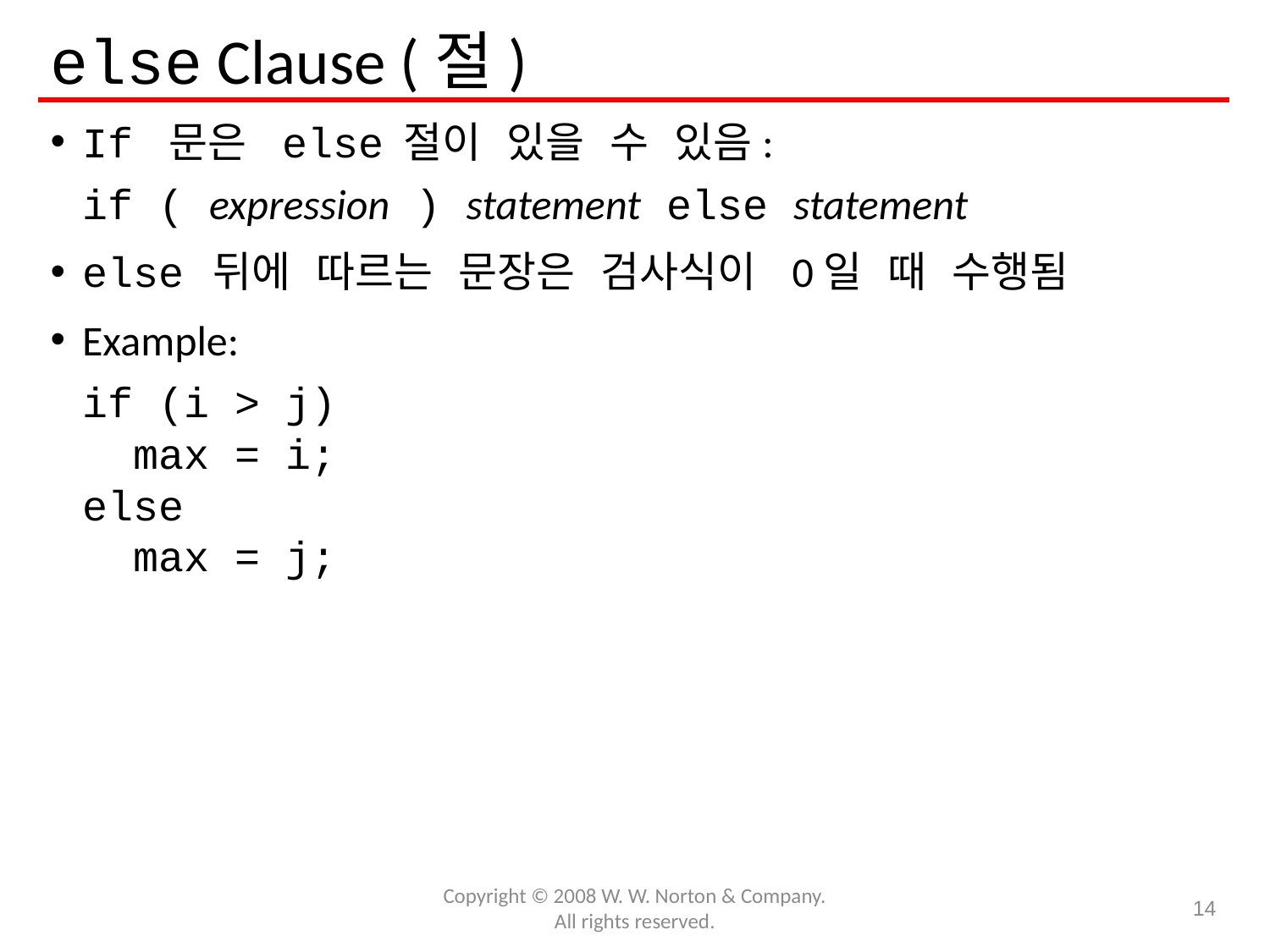

# else Clause (절)
If 문은 else 절이 있을 수 있음:
	if ( expression ) statement else statement
else  뒤에 따르는 문장은 검사식이 0일 때 수행됨
Example:
	if (i > j)
	  max = i;
	else
	  max = j;

Copyright © 2008 W. W. Norton & Company.
All rights reserved.
14